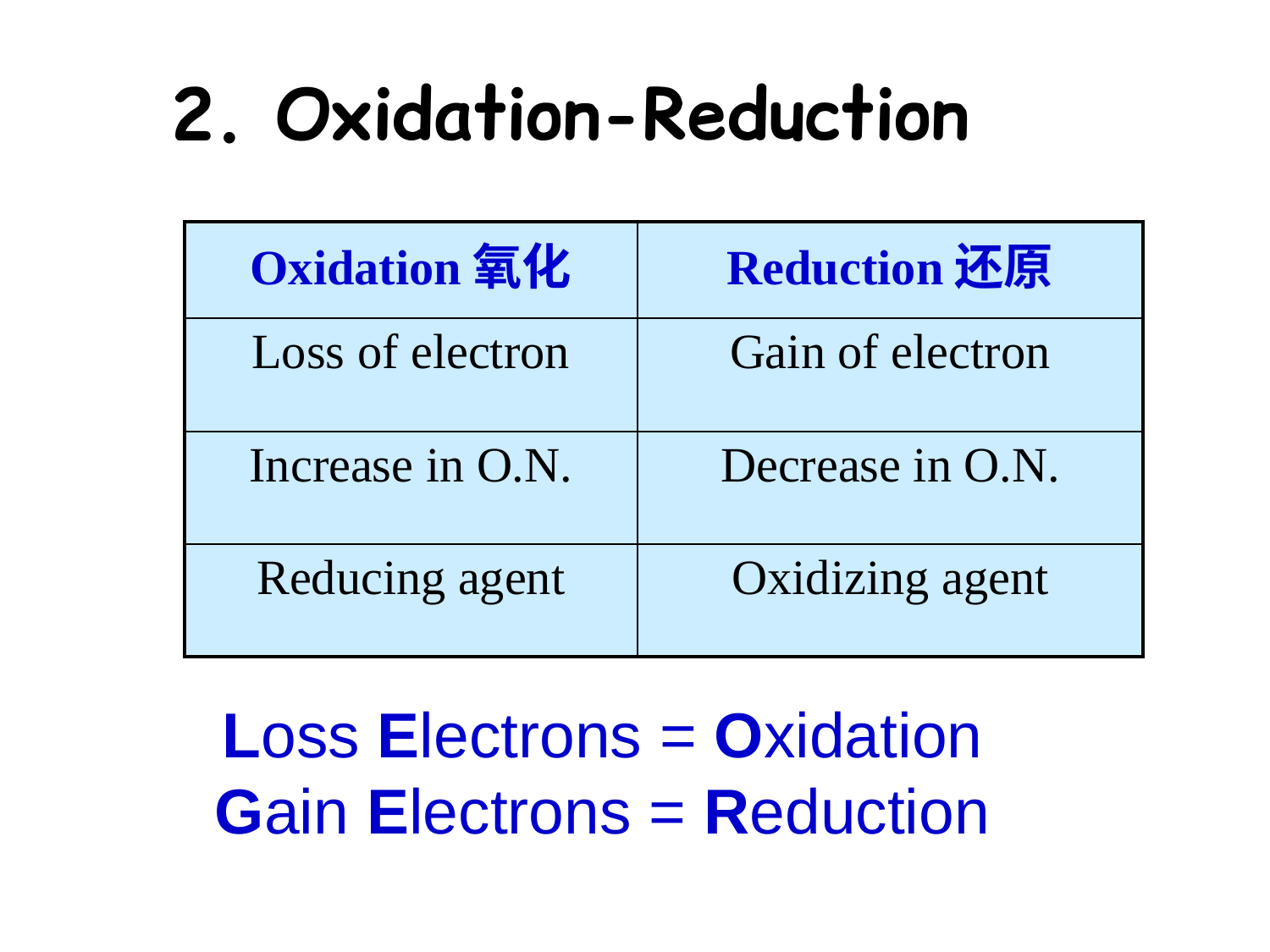

# 2. Oxidation-Reduction
| Oxidation氧化 | Reduction还原 |
| --- | --- |
| Loss of electron | Gain of electron |
| Increase in O.N. | Decrease in O.N. |
| Reducing agent | Oxidizing agent |
Loss Electrons = Oxidation
Gain Electrons = Reduction